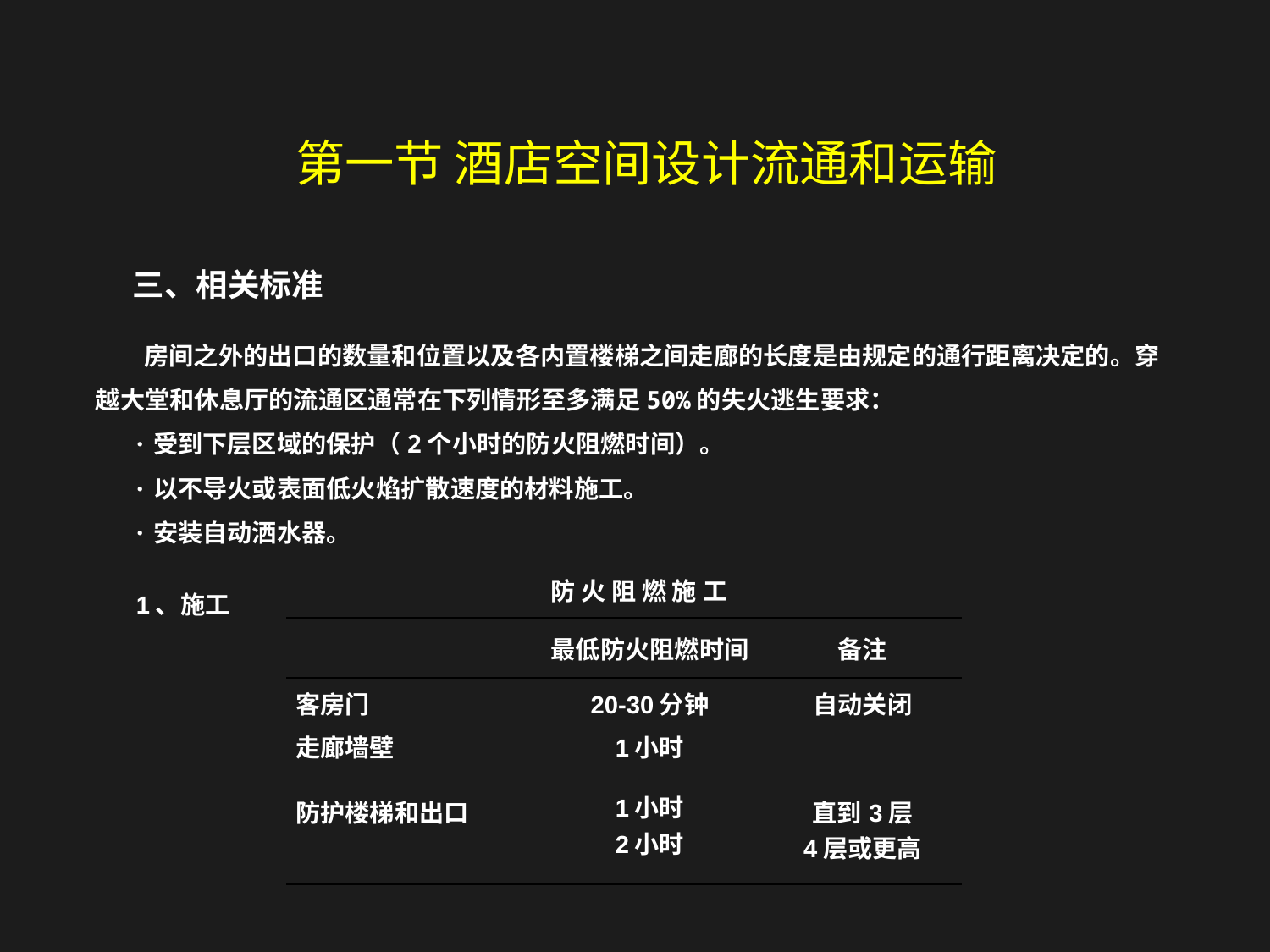

第一节 酒店空间设计流通和运输
三、相关标准
 房间之外的出口的数量和位置以及各内置楼梯之间走廊的长度是由规定的通行距离决定的。穿越大堂和休息厅的流通区通常在下列情形至多满足50%的失火逃生要求：
·受到下层区域的保护（2个小时的防火阻燃时间）。
·以不导火或表面低火焰扩散速度的材料施工。
·安装自动洒水器。
防 火 阻 燃 施 工
1、施工
|  | 最低防火阻燃时间 | 备注 |
| --- | --- | --- |
| 客房门 | 20-30分钟 | 自动关闭 |
| 走廊墙壁 | 1小时 |  |
| 防护楼梯和出口 | 1小时 2小时 | 直到3层 4层或更高 |